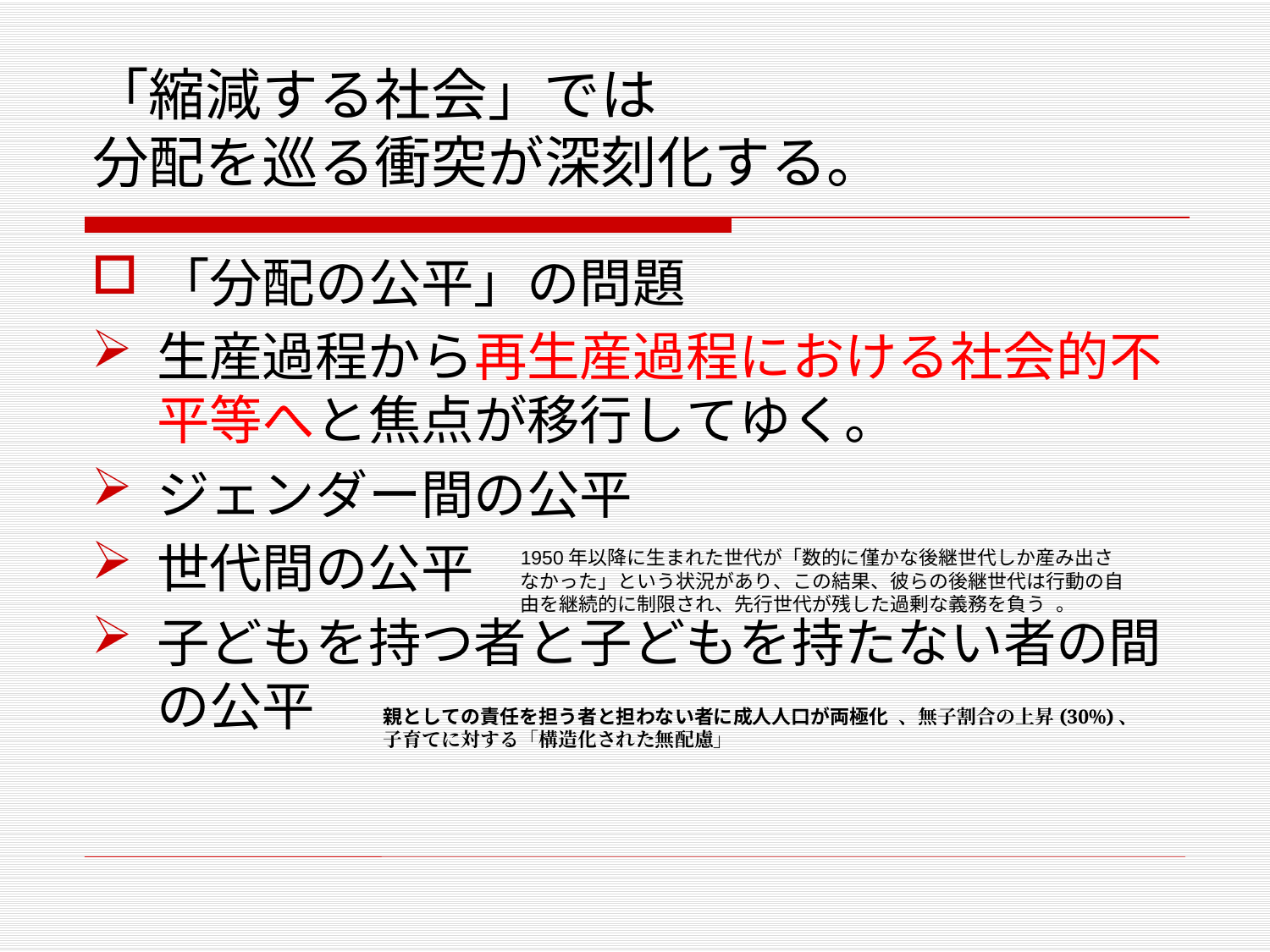

# 「縮減する社会」では 分配を巡る衝突が深刻化する。
「分配の公平」の問題
生産過程から再生産過程における社会的不平等へと焦点が移行してゆく。
ジェンダー間の公平
世代間の公平
子どもを持つ者と子どもを持たない者の間の公平
1950年以降に生まれた世代が「数的に僅かな後継世代しか産み出さなかった」という状況があり、この結果、彼らの後継世代は行動の自由を継続的に制限され、先行世代が残した過剰な義務を負う 。
親としての責任を担う者と担わない者に成人人口が両極化 、無子割合の上昇(30%)、子育てに対する「構造化された無配慮」